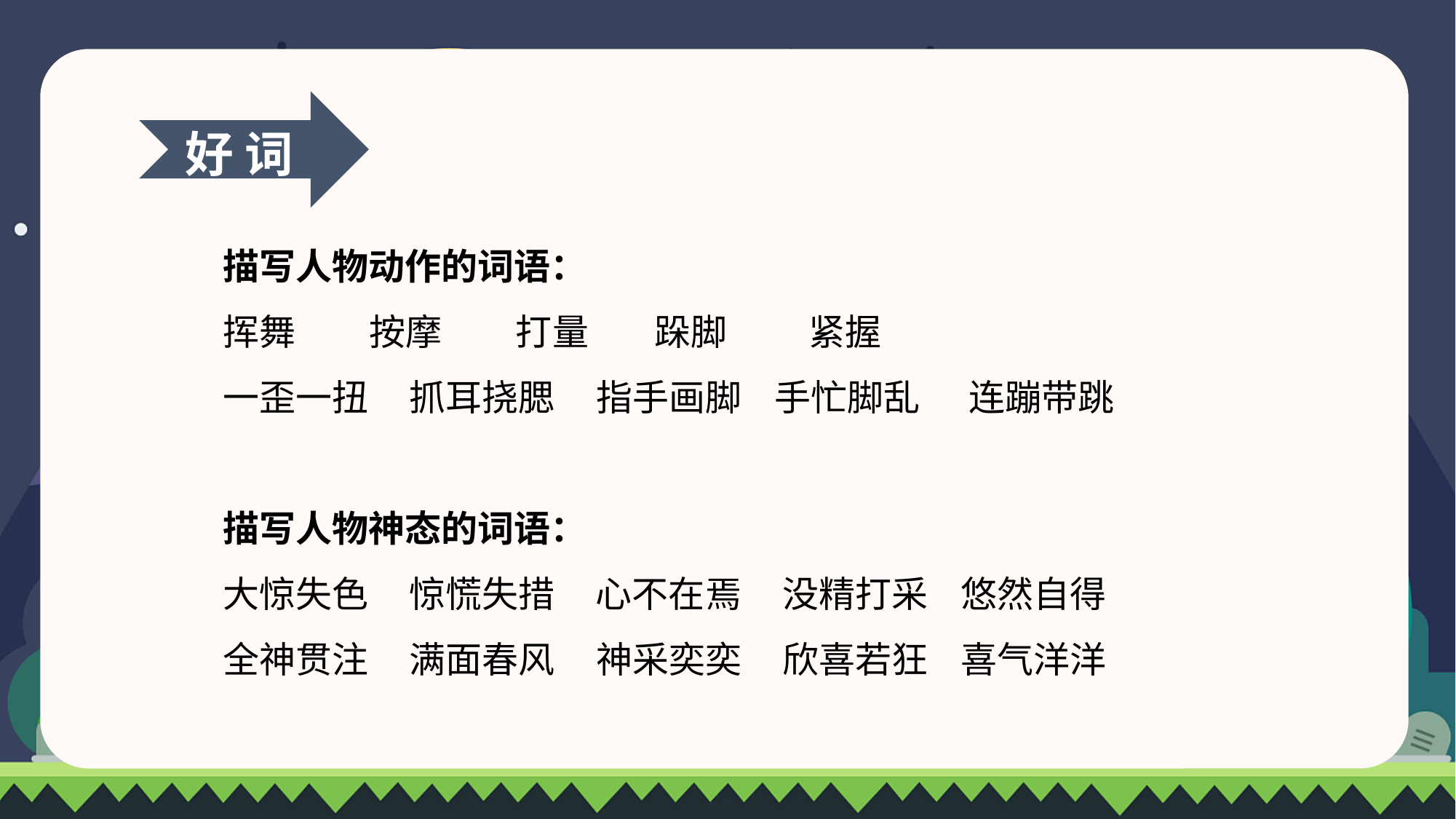

好 词
描写人物动作的词语：
挥舞         按摩         打量        跺脚          紧握
一歪一扭     抓耳挠腮     指手画脚    手忙脚乱      连蹦带跳

描写人物神态的词语：
大惊失色     惊慌失措     心不在焉     没精打采    悠然自得
全神贯注     满面春风     神采奕奕     欣喜若狂    喜气洋洋